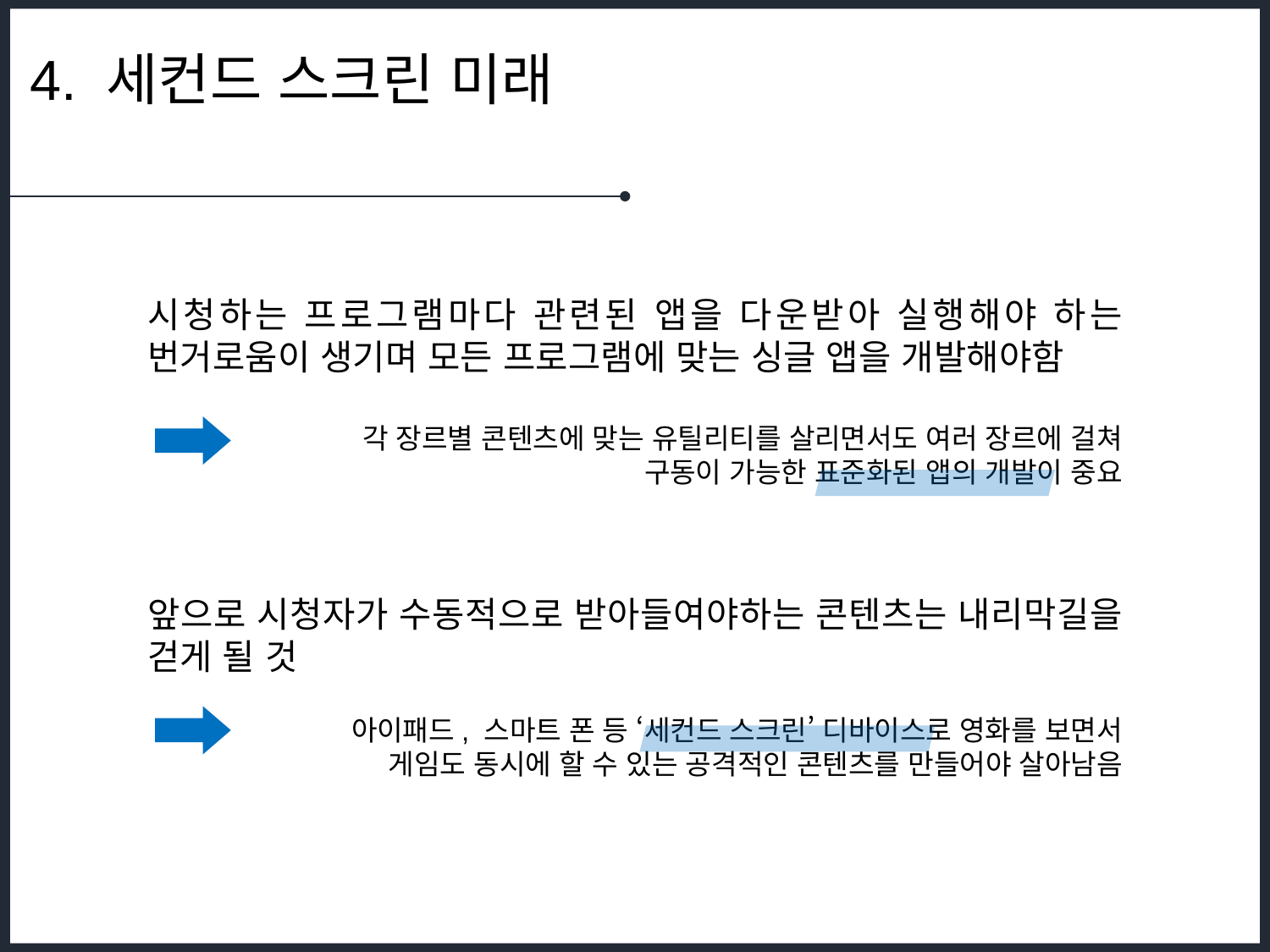

4. 세컨드 스크린 미래
시청하는 프로그램마다 관련된 앱을 다운받아 실행해야 하는 번거로움이 생기며 모든 프로그램에 맞는 싱글 앱을 개발해야함
각 장르별 콘텐츠에 맞는 유틸리티를 살리면서도 여러 장르에 걸쳐 구동이 가능한 표준화된 앱의 개발이 중요

앞으로 시청자가 수동적으로 받아들여야하는 콘텐츠는 내리막길을 걷게 될 것

아이패드, 스마트 폰 등 ‘세컨드 스크린’ 디바이스로 영화를 보면서 게임도 동시에 할 수 있는 공격적인 콘텐츠를 만들어야 살아남음